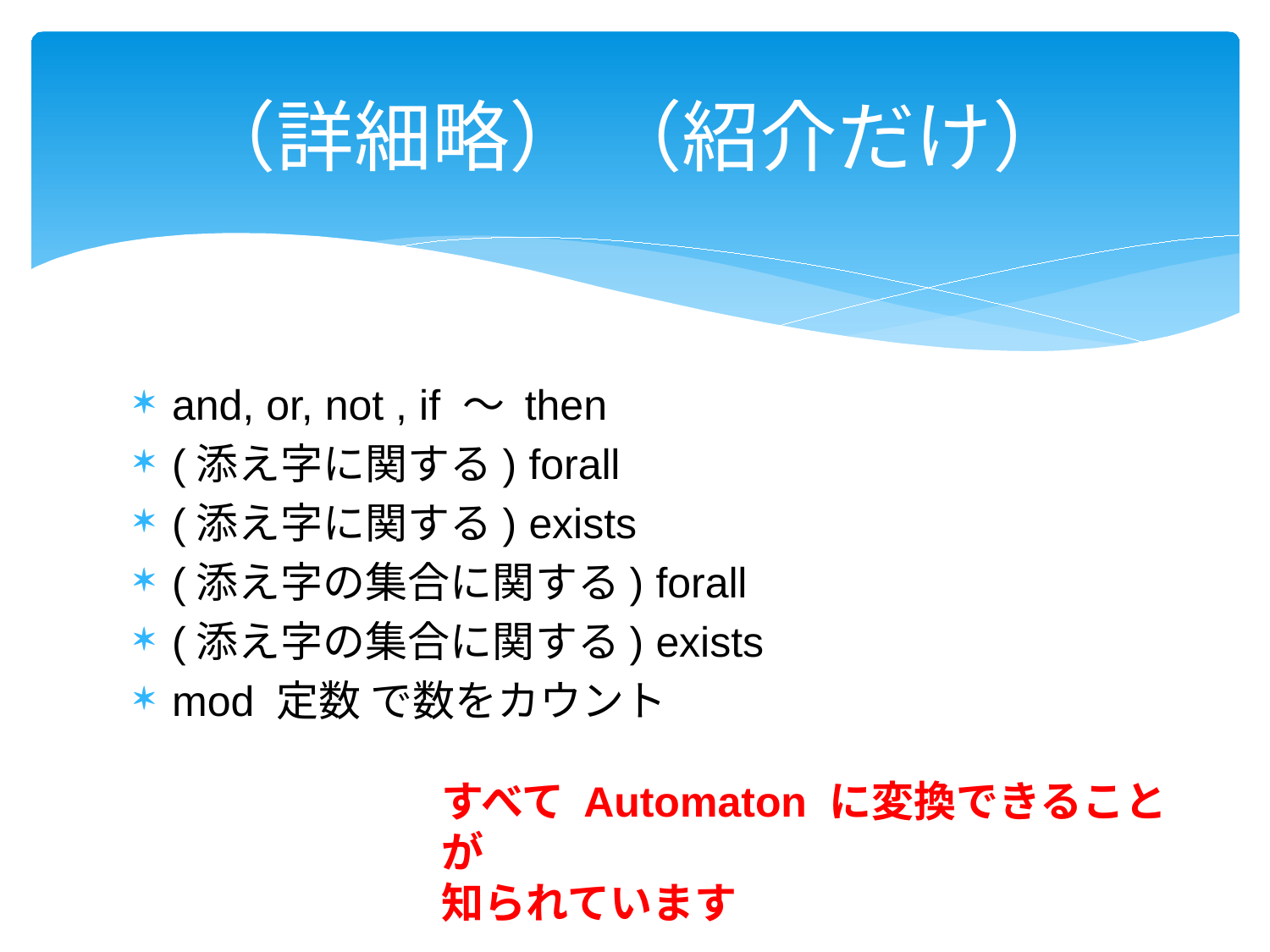

# （詳細略） （紹介だけ）
and, or, not , if ～ then
(添え字に関する) forall
(添え字に関する) exists
(添え字の集合に関する) forall
(添え字の集合に関する) exists
mod 定数 で数をカウント
すべて Automaton に変換できることが
知られています